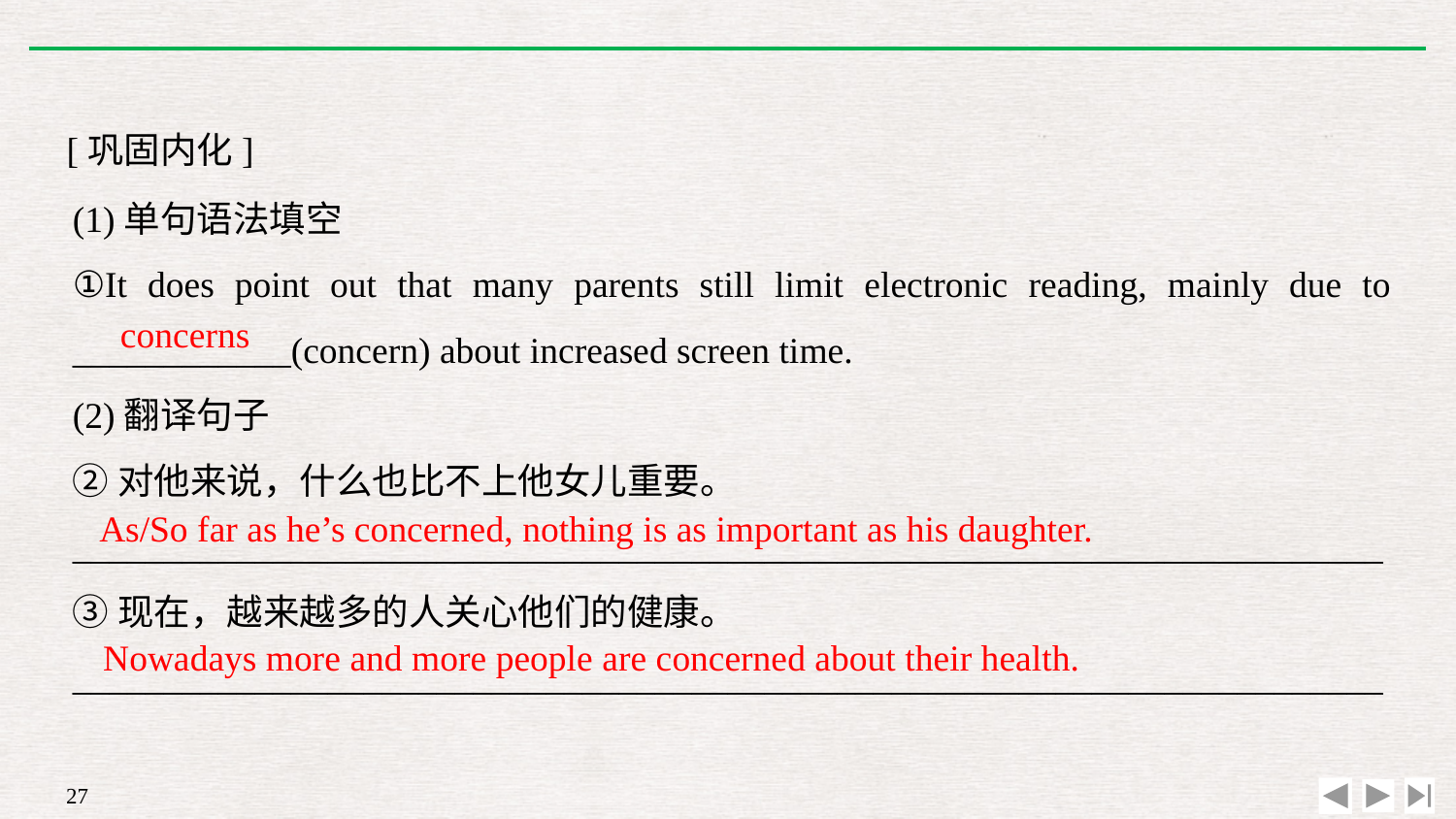

[巩固内化]
(1)单句语法填空
①It does point out that many parents still limit electronic reading, mainly due to ____________(concern) about increased screen time.
(2)翻译句子
②对他来说，什么也比不上他女儿重要。
________________________________________________________________________
③现在，越来越多的人关心他们的健康。
________________________________________________________________________
concerns
As/So far as he’s concerned, nothing is as important as his daughter.
Nowadays more and more people are concerned about their health.